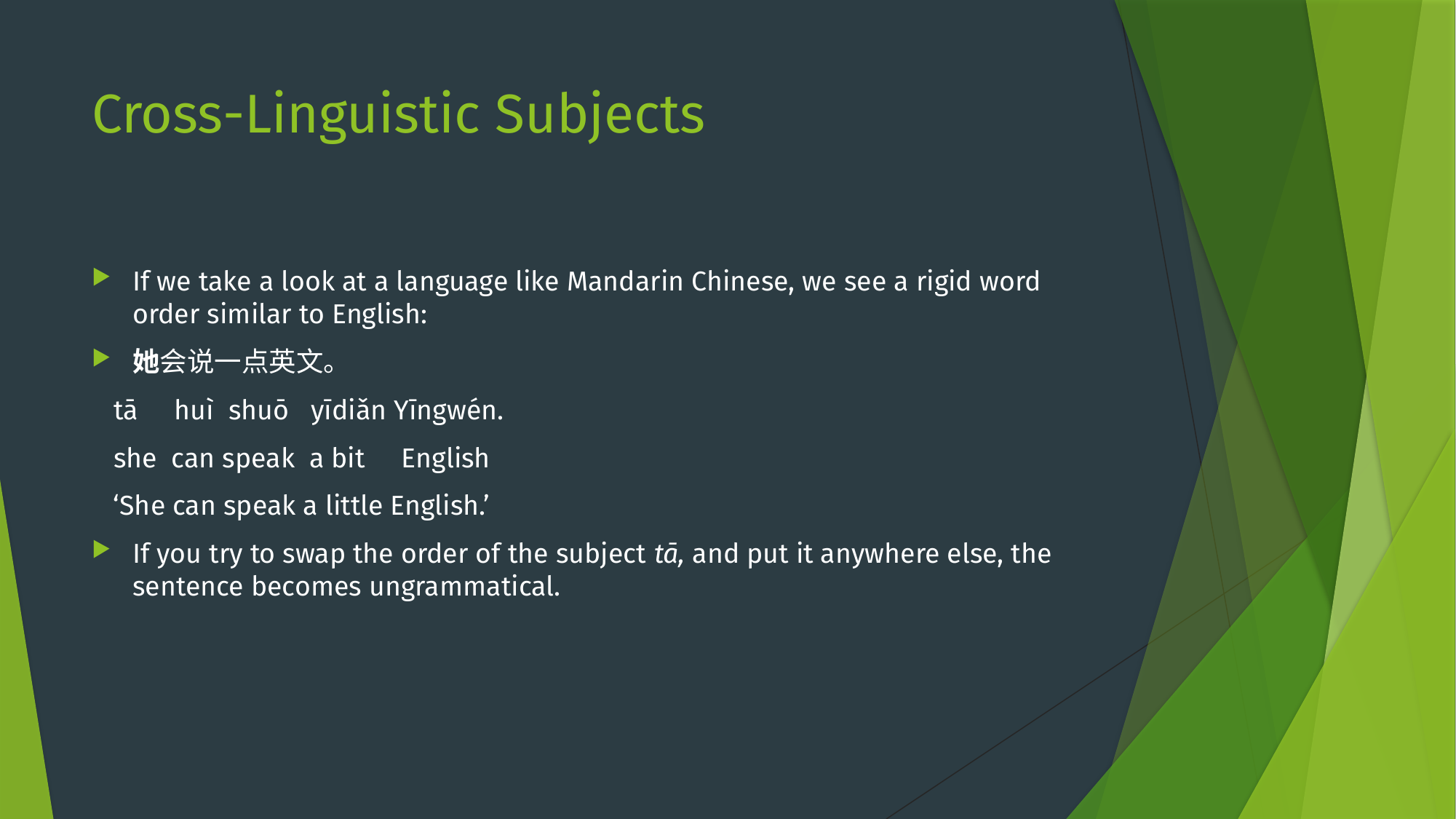

# Cross-Linguistic Subjects
If we take a look at a language like Mandarin Chinese, we see a rigid word order similar to English:
她会说一点英文。
   tā     huì  shuō   yīdiǎn Yīngwén.
   she  can speak  a bit     English
   ‘She can speak a little English.’
If you try to swap the order of the subject tā, and put it anywhere else, the sentence becomes ungrammatical.